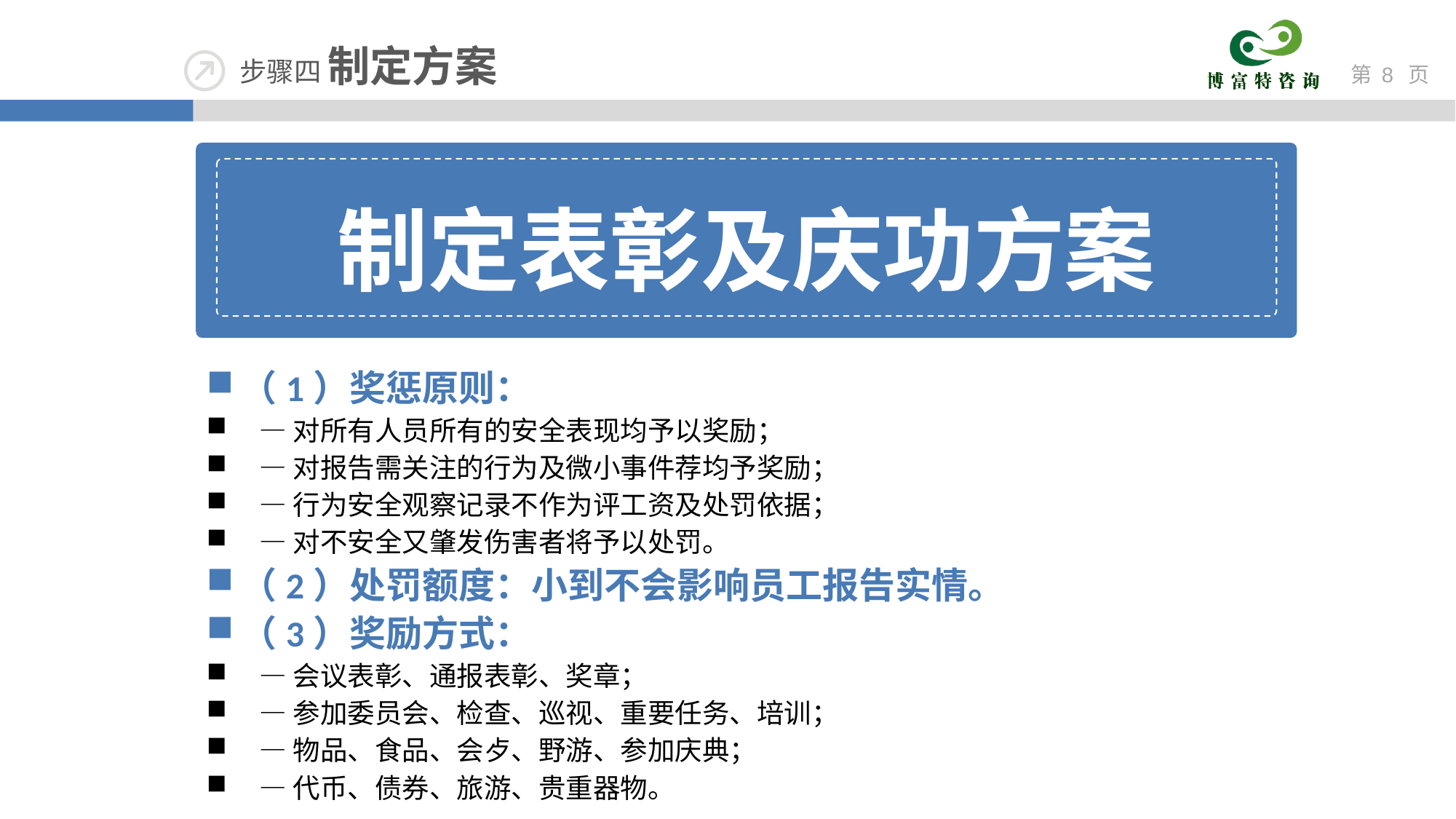

制定表彰及庆功方案
（1）奖惩原则：
   —对所有人员所有的安全表现均予以奖励；
   —对报告需关注的行为及微小事件荐均予奖励；
   —行为安全观察记录不作为评工资及处罚依据；
   —对不安全又肇发伤害者将予以处罚。
（2）处罚额度：小到不会影响员工报告实情。
（3）奖励方式：
   —会议表彰、通报表彰、奖章；
   —参加委员会、检查、巡视、重要任务、培训；
   —物品、食品、会歺、野游、参加庆典；
   —代币、债券、旅游、贵重器物。